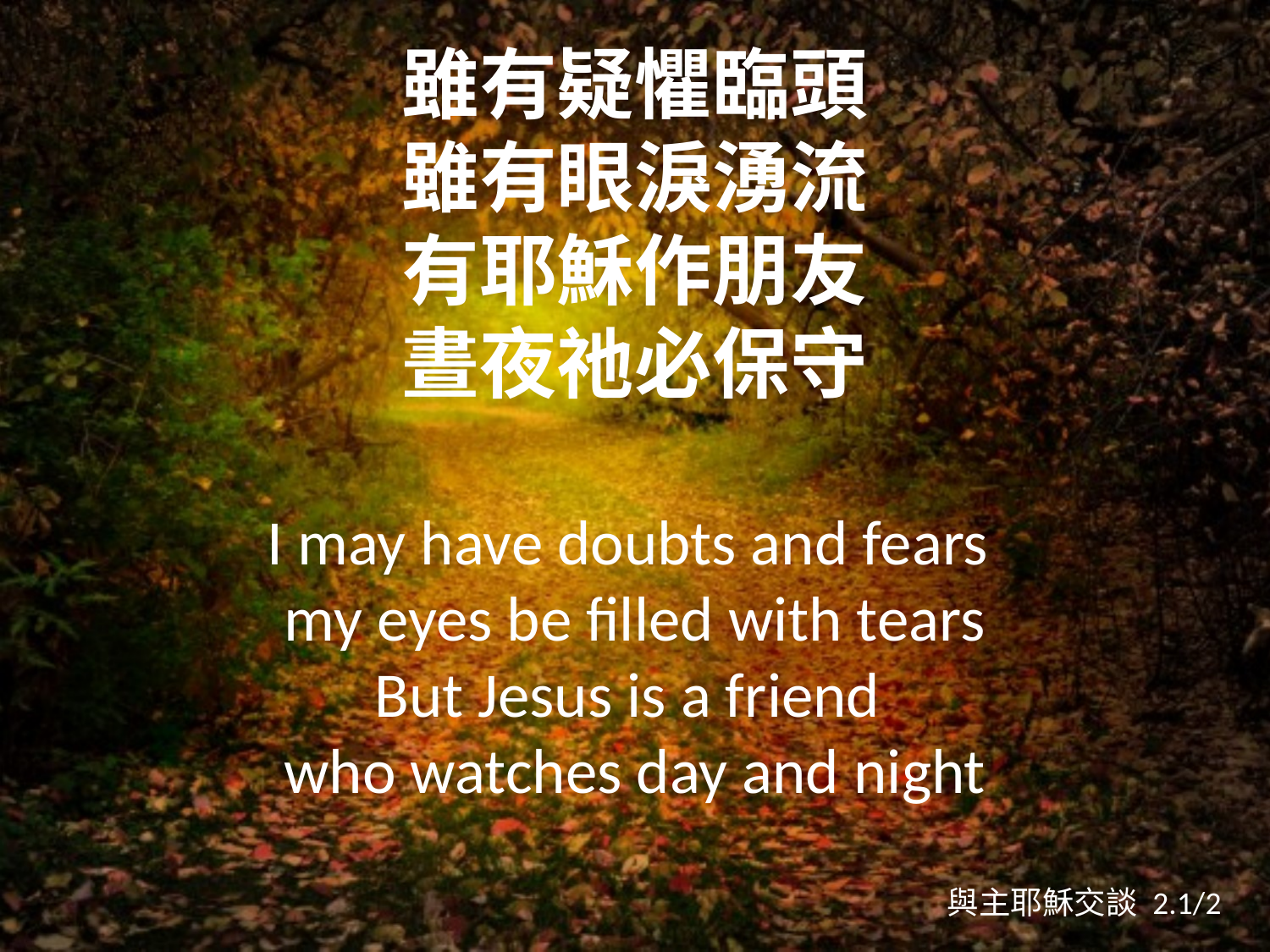

雖有疑懼臨頭
雖有眼淚湧流
有耶穌作朋友
晝夜祂必保守

I may have doubts and fears
my eyes be filled with tears
But Jesus is a friend
who watches day and night
與主耶穌交談 2.1/2